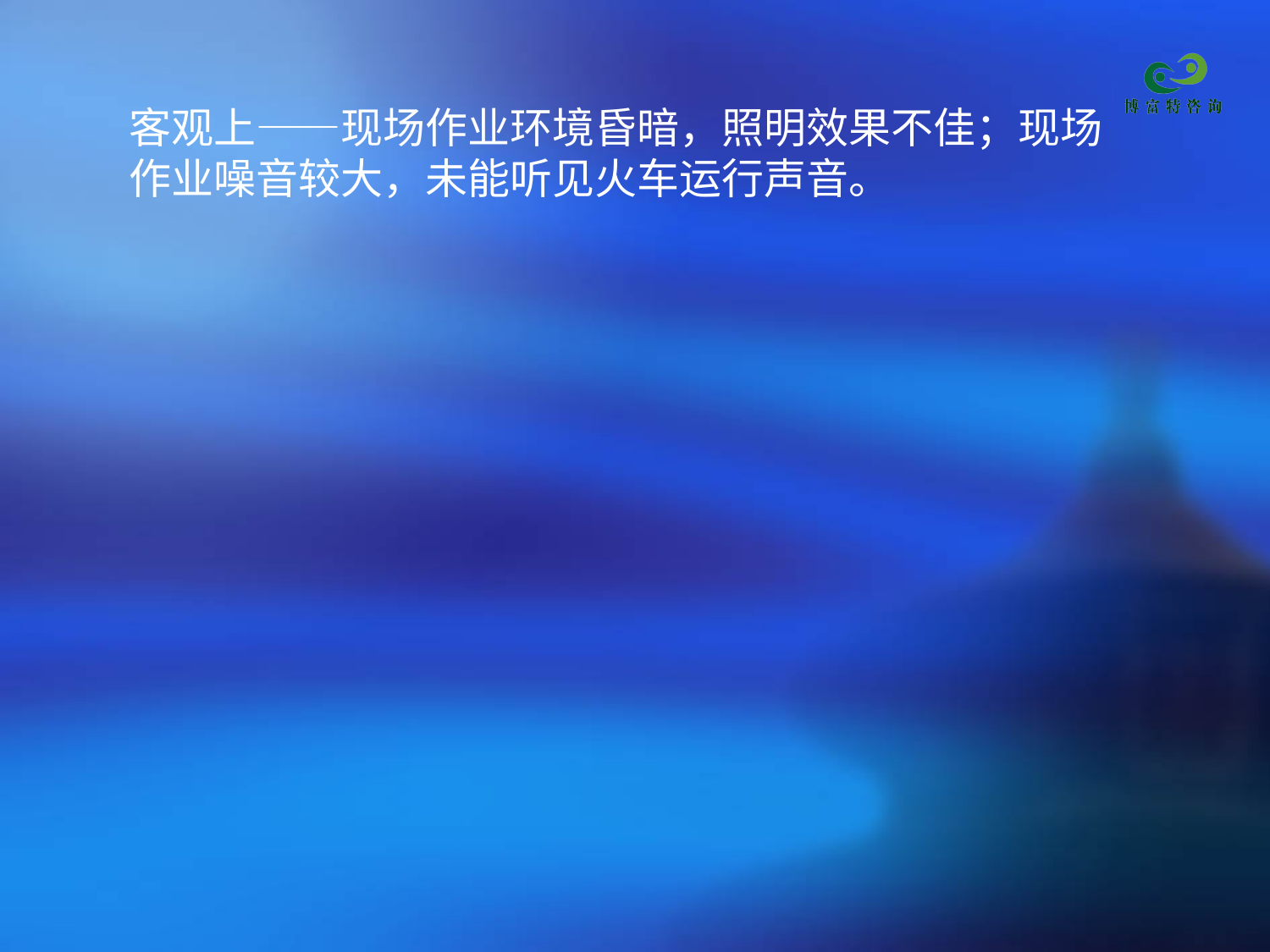

客观上——现场作业环境昏暗，照明效果不佳；现场作业噪音较大，未能听见火车运行声音。